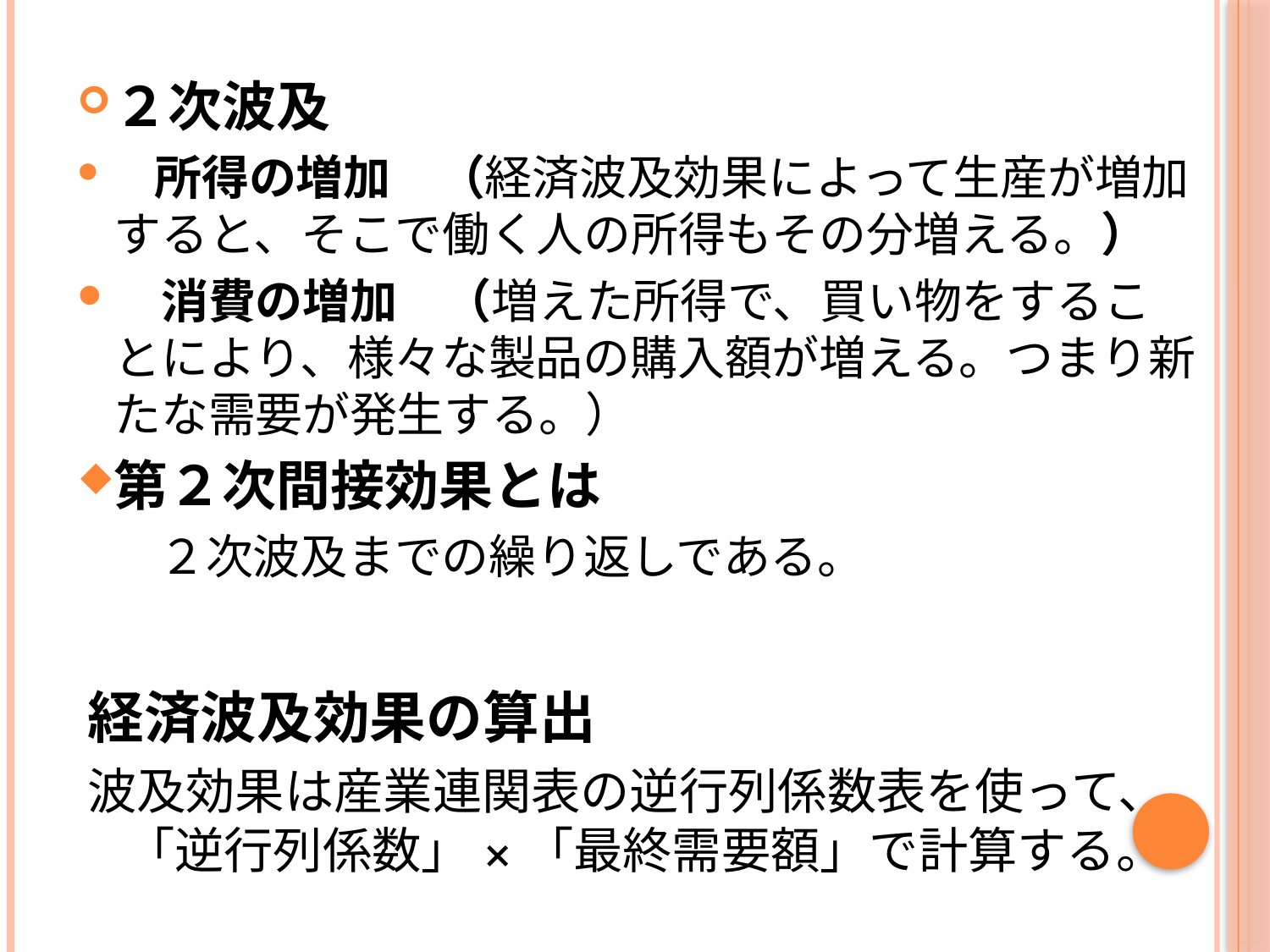

２次波及
　所得の増加　（経済波及効果によって生産が増加すると、そこで働く人の所得もその分増える。）
　消費の増加　（増えた所得で、買い物をすることにより、様々な製品の購入額が増える。つまり新たな需要が発生する。）
第２次間接効果とは
　　２次波及までの繰り返しである。
経済波及効果の算出
波及効果は産業連関表の逆行列係数表を使って、「逆行列係数」×「最終需要額」で計算する。